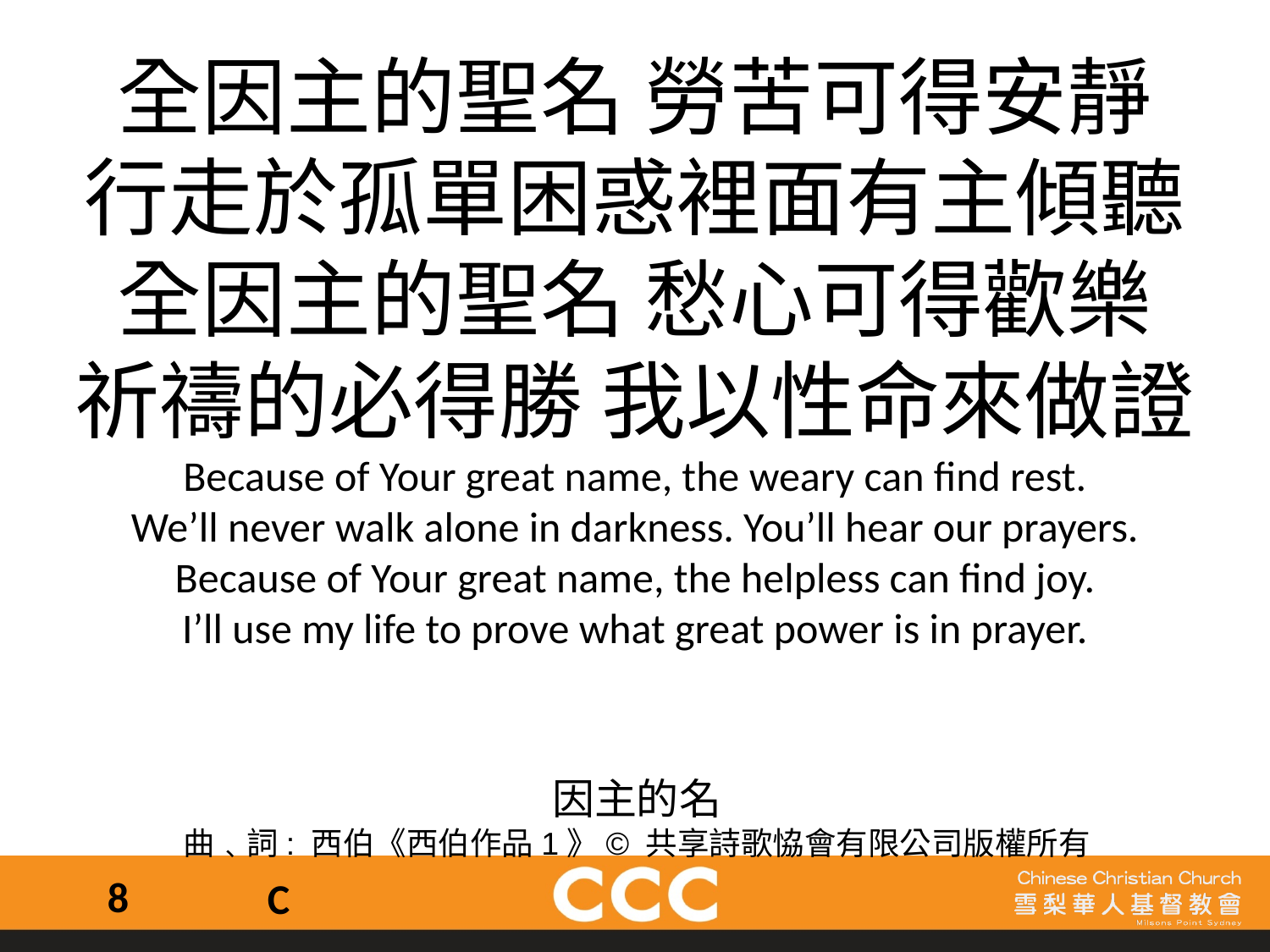

全因主的聖名 勞苦可得安靜
行走於孤單困惑裡面有主傾聽
全因主的聖名 愁心可得歡樂
祈禱的必得勝 我以性命來做證
Because of Your great name, the weary can find rest.
We’ll never walk alone in darkness. You’ll hear our prayers.
Because of Your great name, the helpless can find joy.
I’ll use my life to prove what great power is in prayer.
因主的名
曲﹑詞: 西伯《西伯作品1》© 共享詩歌恊會有限公司版權所有
8
C